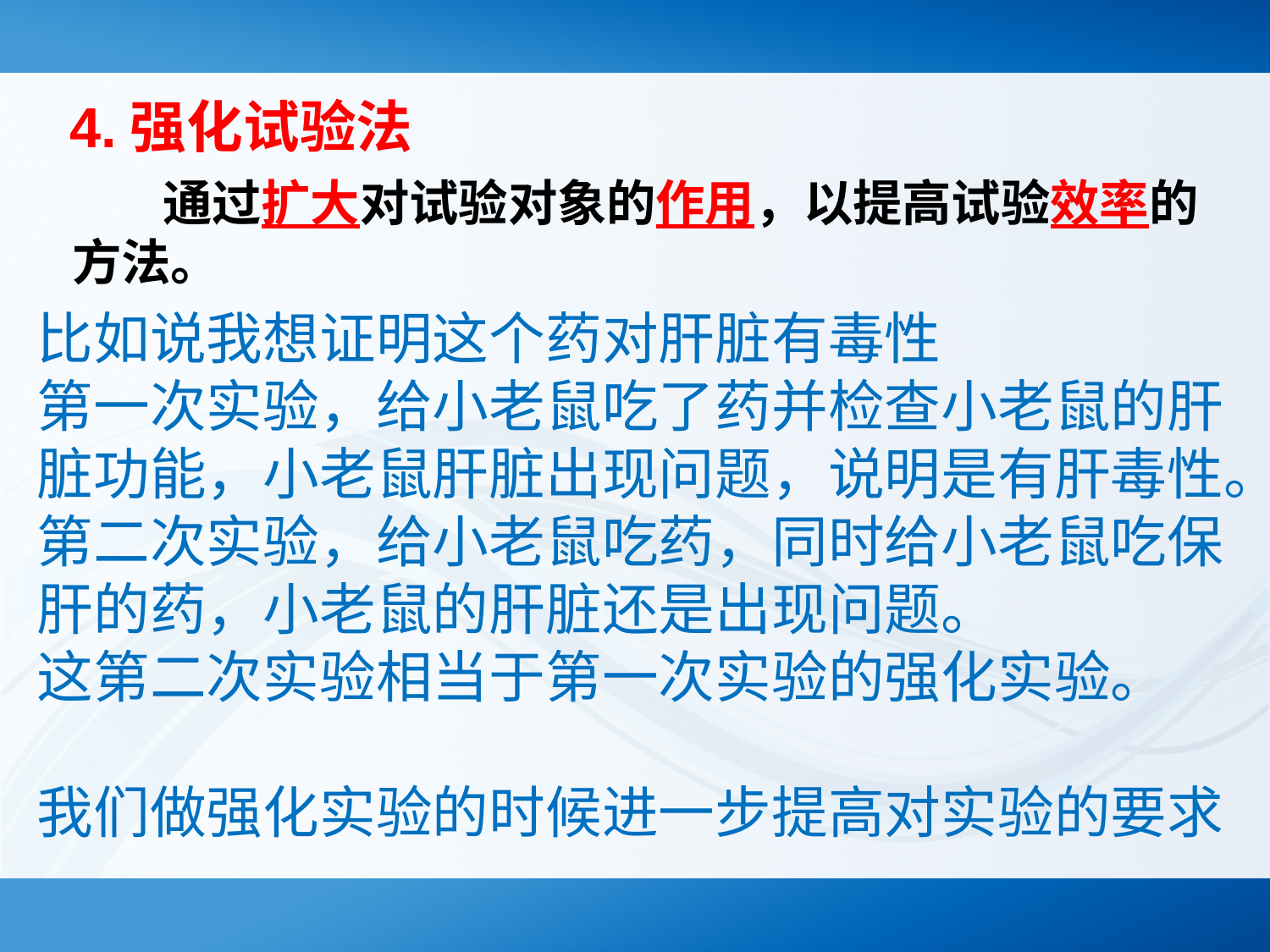

4.强化试验法
       通过扩大对试验对象的作用，以提高试验效率的方法。
比如说我想证明这个药对肝脏有毒性
第一次实验，给小老鼠吃了药并检查小老鼠的肝脏功能，小老鼠肝脏出现问题，说明是有肝毒性。
第二次实验，给小老鼠吃药，同时给小老鼠吃保肝的药，小老鼠的肝脏还是出现问题。
这第二次实验相当于第一次实验的强化实验。

我们做强化实验的时候进一步提高对实验的要求